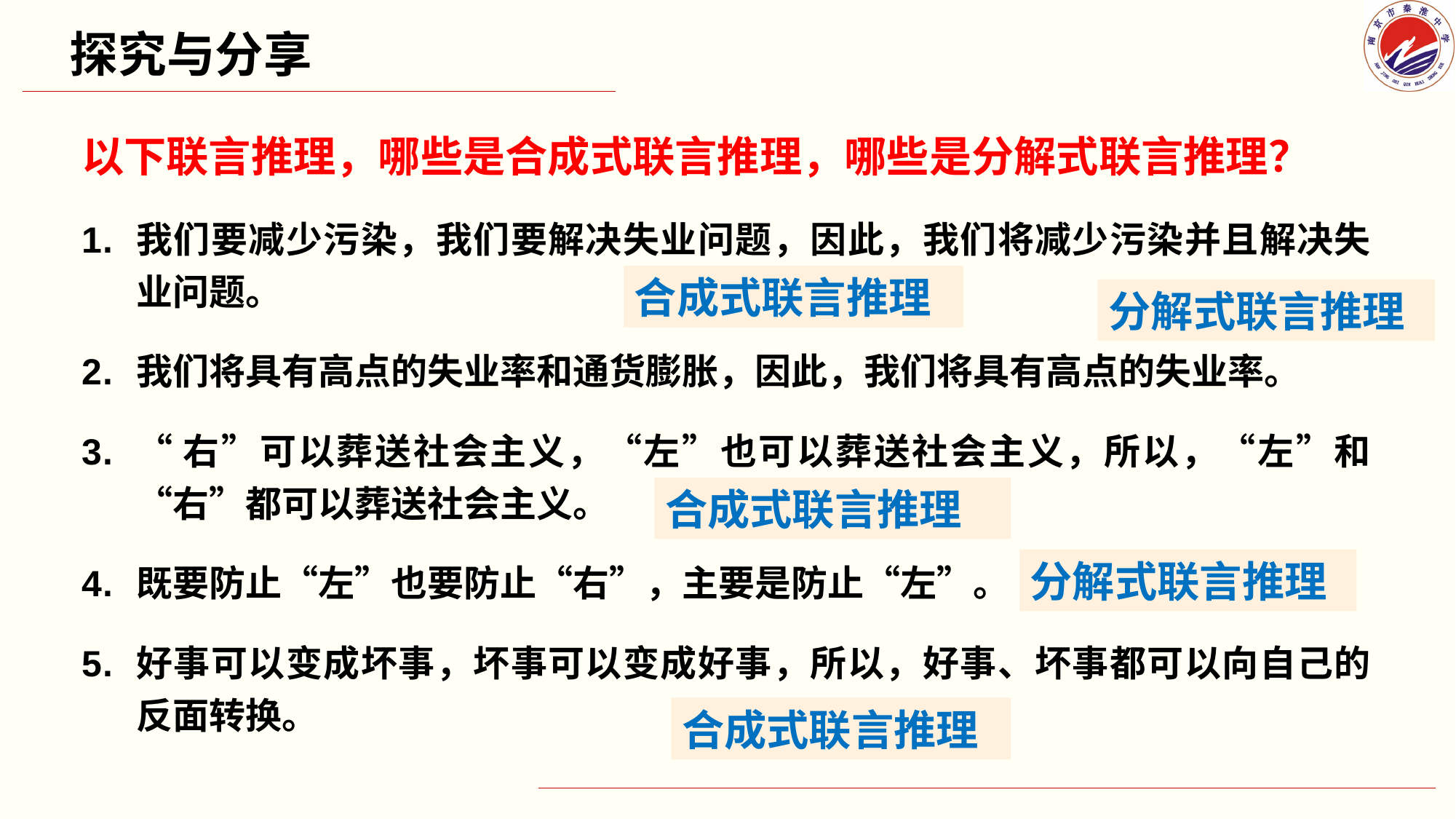

探究与分享
以下联言推理，哪些是合成式联言推理，哪些是分解式联言推理？
我们要减少污染，我们要解决失业问题，因此，我们将减少污染并且解决失业问题。
我们将具有高点的失业率和通货膨胀，因此，我们将具有高点的失业率。
“右”可以葬送社会主义，“左”也可以葬送社会主义，所以，“左”和“右”都可以葬送社会主义。
既要防止“左”也要防止“右”，主要是防止“左”。
好事可以变成坏事，坏事可以变成好事，所以，好事、坏事都可以向自己的反面转换。
合成式联言推理
分解式联言推理
合成式联言推理
分解式联言推理
合成式联言推理